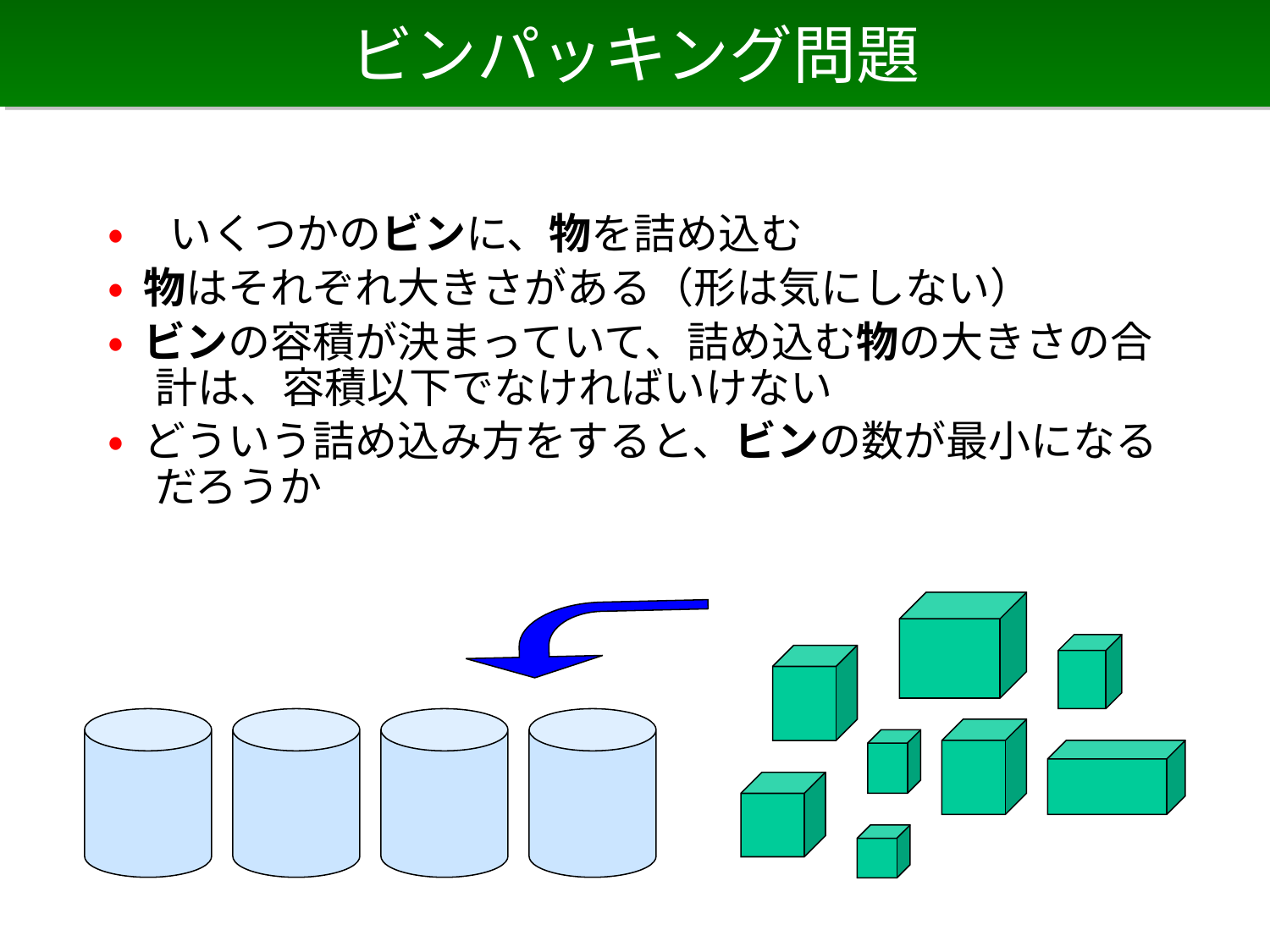

# ビンパッキング問題
• いくつかのビンに、物を詰め込む
• 物はそれぞれ大きさがある（形は気にしない）
• ビンの容積が決まっていて、詰め込む物の大きさの合計は、容積以下でなければいけない
• どういう詰め込み方をすると、ビンの数が最小になるだろうか